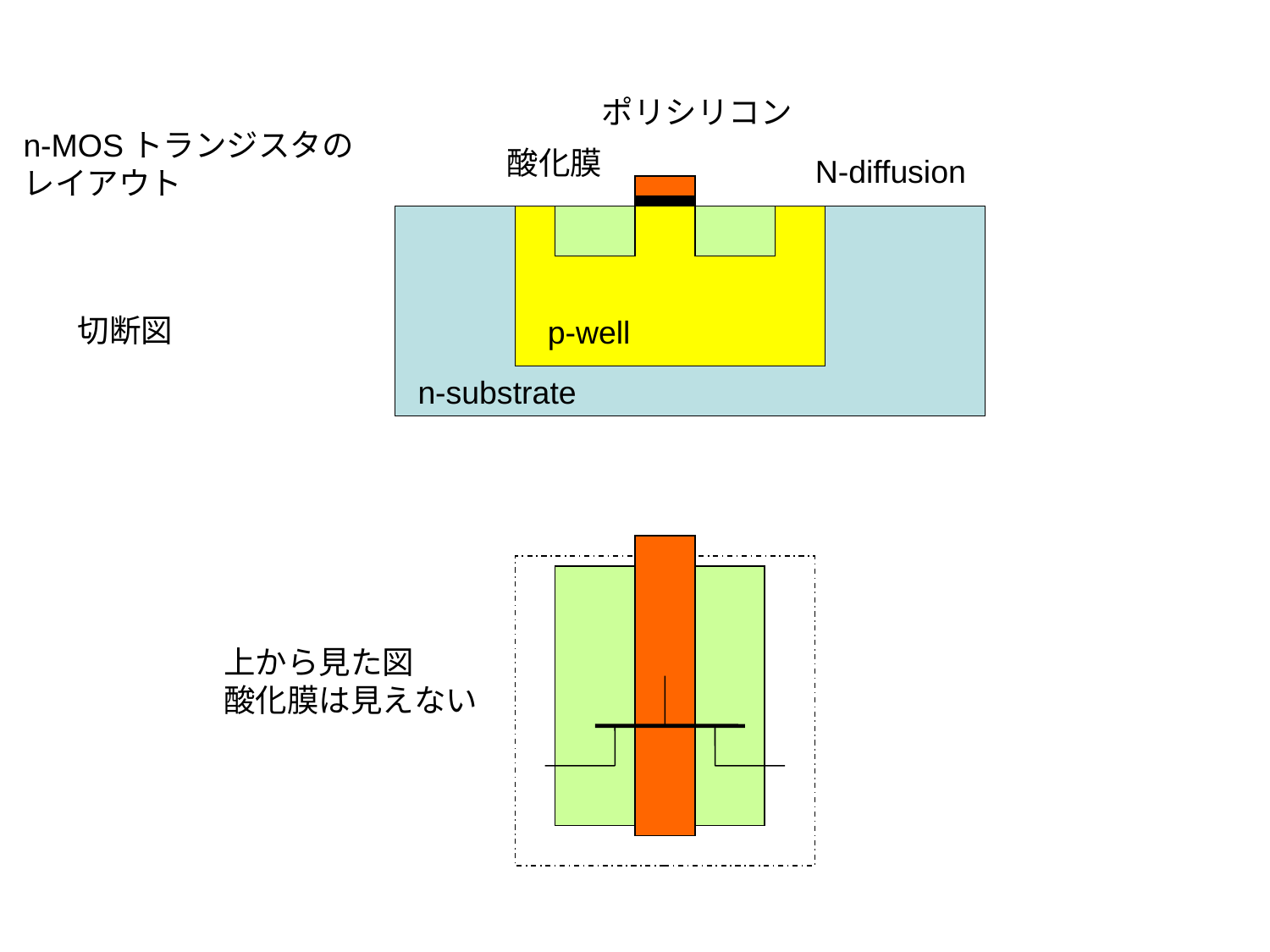

ポリシリコン
n-MOSトランジスタの
レイアウト
酸化膜
N-diffusion

p-well

切断図
n-substrate

上から見た図
酸化膜は見えない